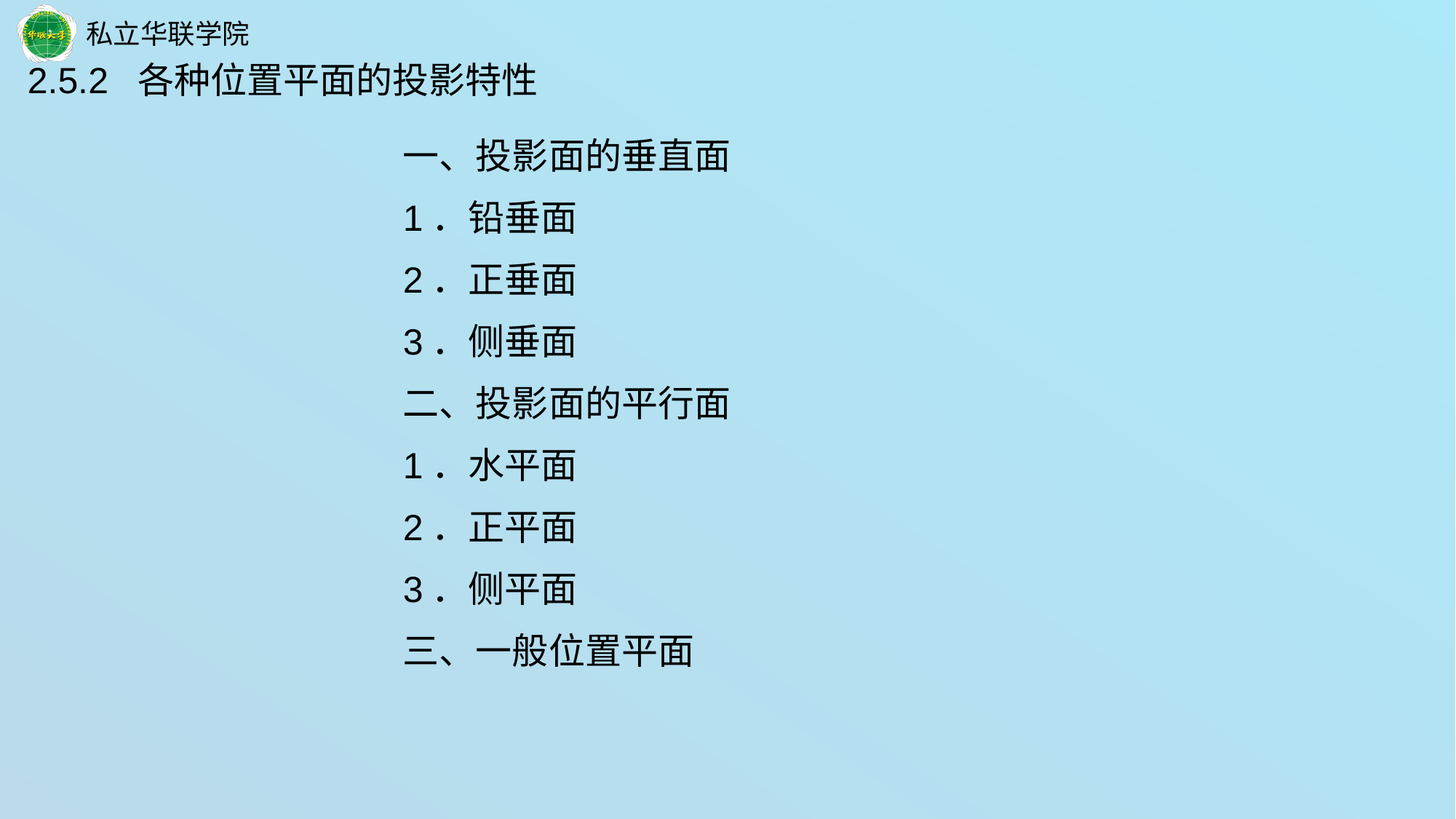

2.5.2  各种位置平面的投影特性
一、投影面的垂直面
1．铅垂面
2．正垂面
3．侧垂面
二、投影面的平行面
1．水平面
2．正平面
3．侧平面
三、一般位置平面